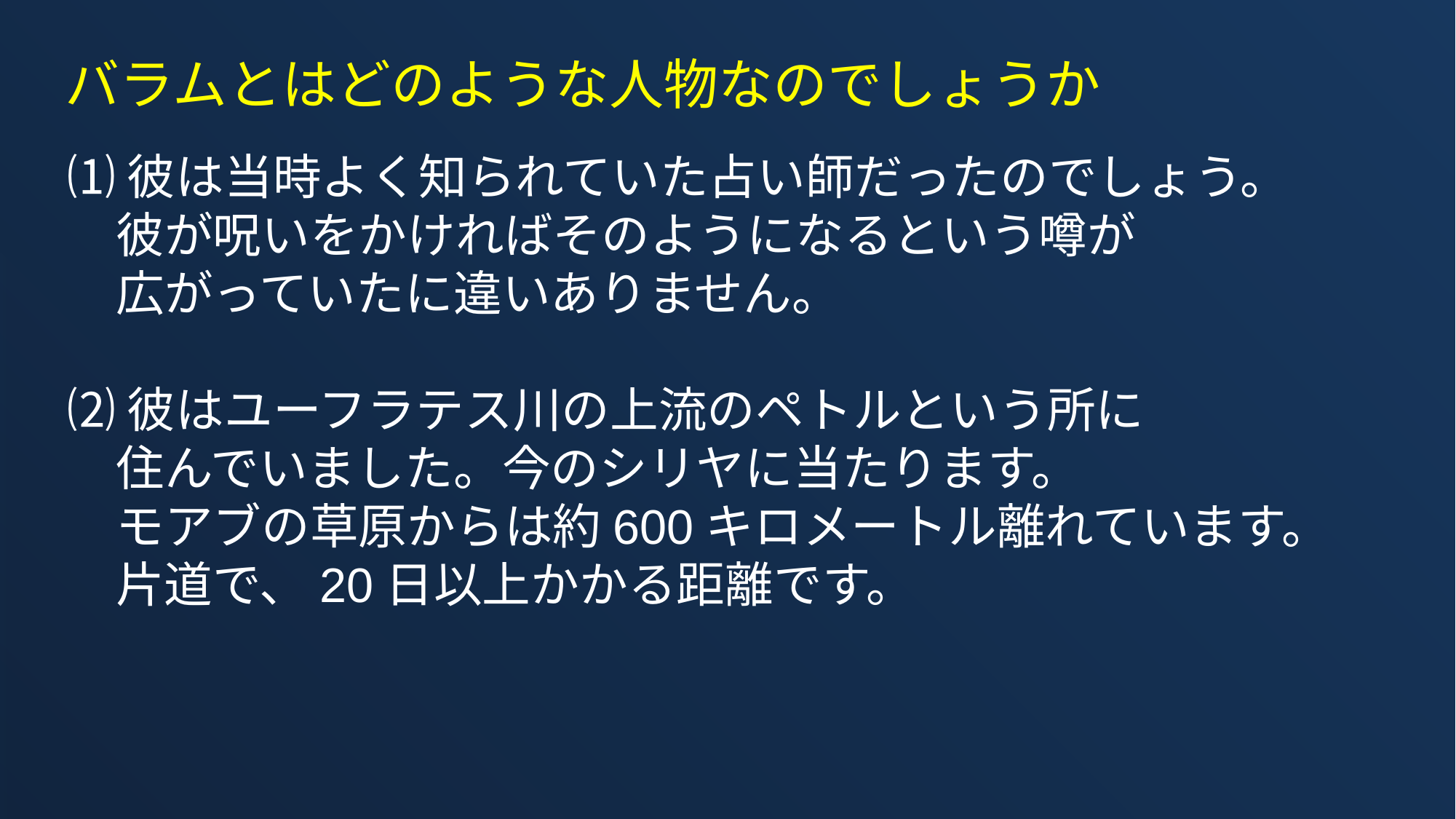

バラムとはどのような人物なのでしょうか
⑴彼は当時よく知られていた占い師だったのでしょう。
　彼が呪いをかければそのようになるという噂が
　広がっていたに違いありません。

⑵彼はユーフラテス川の上流のペトルという所に
　住んでいました。今のシリヤに当たります。
　モアブの草原からは約600キロメートル離れています。
　片道で、20日以上かかる距離です。